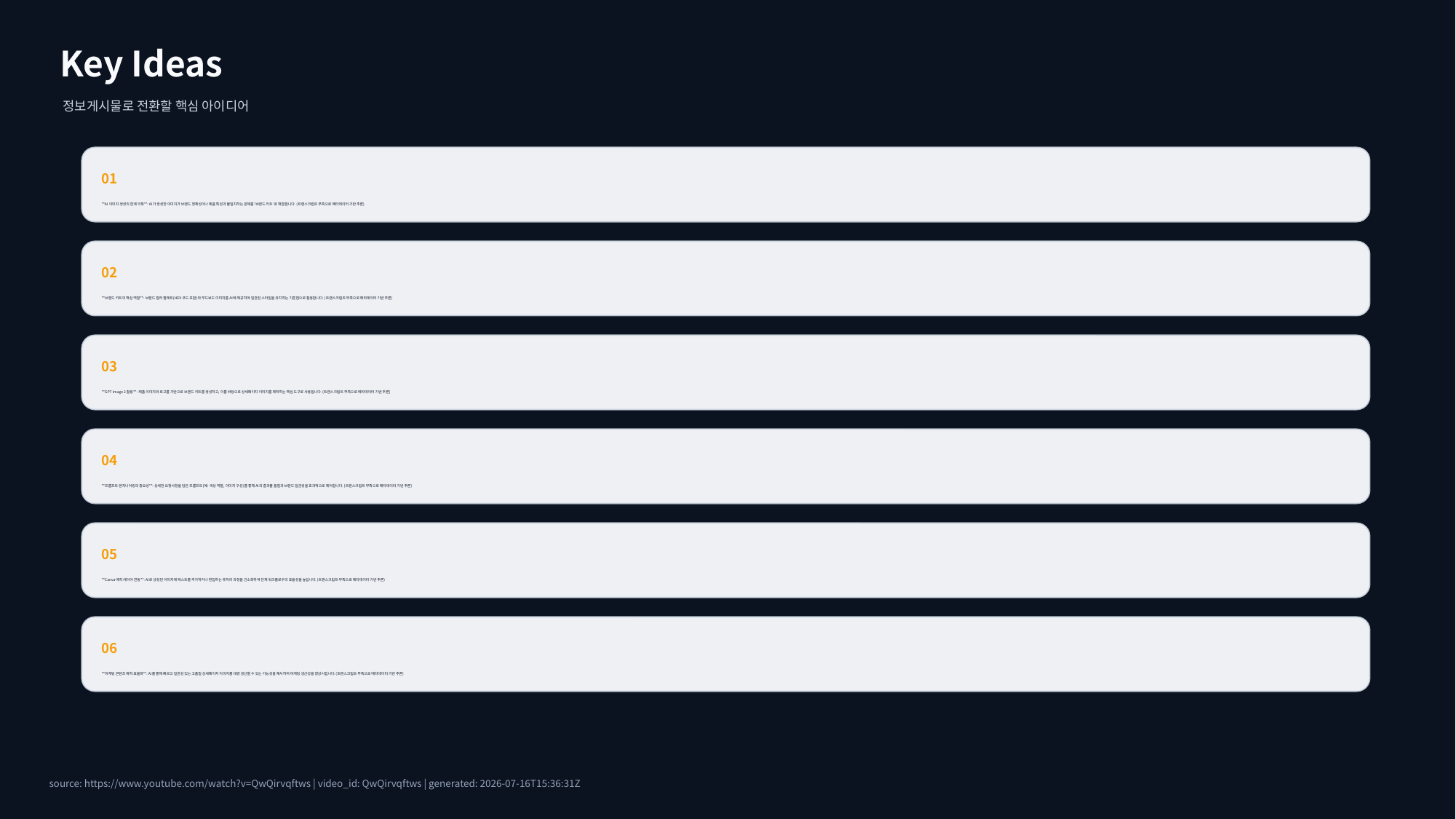

Key Ideas
정보게시물로 전환할 핵심 아이디어

01
**AI 이미지 생성의 한계 극복**: AI가 생성한 이미지가 브랜드 정체성이나 제품 특성과 불일치하는 문제를 '브랜드 키트'로 해결합니다. (트랜스크립트 부족으로 메타데이터 기반 추론)

02
**브랜드 키트의 핵심 역할**: 브랜드 컬러 팔레트(HEX 코드 포함)와 무드보드 이미지를 AI에 제공하여 일관된 스타일을 유지하는 기준점으로 활용합니다. (트랜스크립트 부족으로 메타데이터 기반 추론)

03
**GPT Image 2 활용**: 제품 이미지와 로고를 기반으로 브랜드 키트를 생성하고, 이를 바탕으로 상세페이지 이미지를 제작하는 핵심 도구로 사용됩니다. (트랜스크립트 부족으로 메타데이터 기반 추론)

04
**프롬프트 엔지니어링의 중요성**: 상세한 요청사항을 담은 프롬프트(예: 색상 역할, 이미지 구성)를 통해 AI의 결과물 품질과 브랜드 일관성을 효과적으로 제어합니다. (트랜스크립트 부족으로 메타데이터 기반 추론)

05
**Canva 매직 레이어 연동**: AI로 생성된 이미지에 텍스트를 추가하거나 편집하는 후처리 과정을 간소화하여 전체 워크플로우의 효율성을 높입니다. (트랜스크립트 부족으로 메타데이터 기반 추론)

06
**마케팅 콘텐츠 제작 효율화**: AI를 통해 빠르고 일관성 있는 고품질 상세페이지 이미지를 대량 생산할 수 있는 가능성을 제시하여 마케팅 생산성을 향상시킵니다. (트랜스크립트 부족으로 메타데이터 기반 추론)
source: https://www.youtube.com/watch?v=QwQirvqftws | video_id: QwQirvqftws | generated: 2026-07-16T15:36:31Z